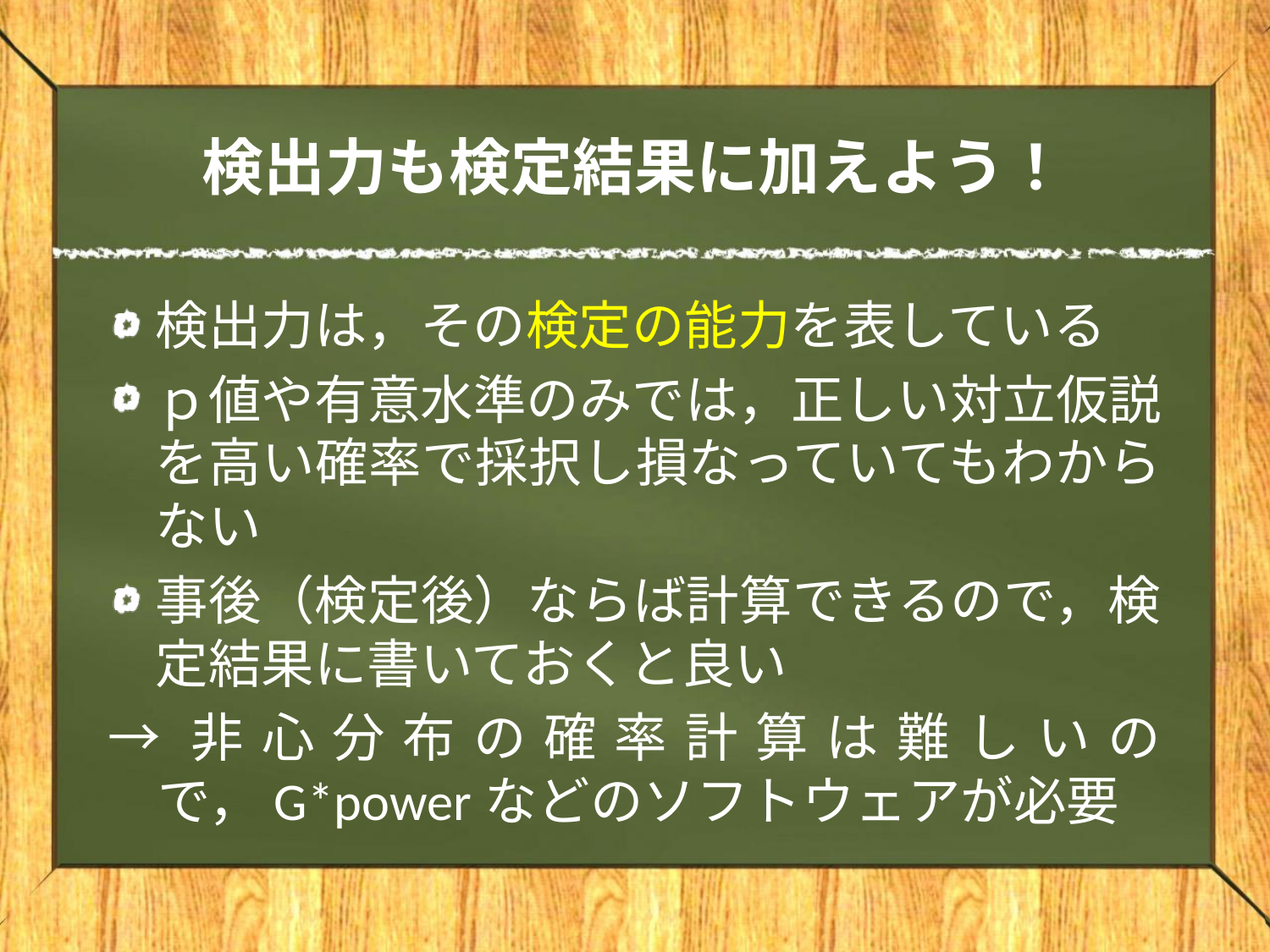

# 検出力も検定結果に加えよう！
検出力は，その検定の能力を表している
ｐ値や有意水準のみでは，正しい対立仮説を高い確率で採択し損なっていてもわからない
事後（検定後）ならば計算できるので，検定結果に書いておくと良い
→非心分布の確率計算は難しいので，G*powerなどのソフトウェアが必要